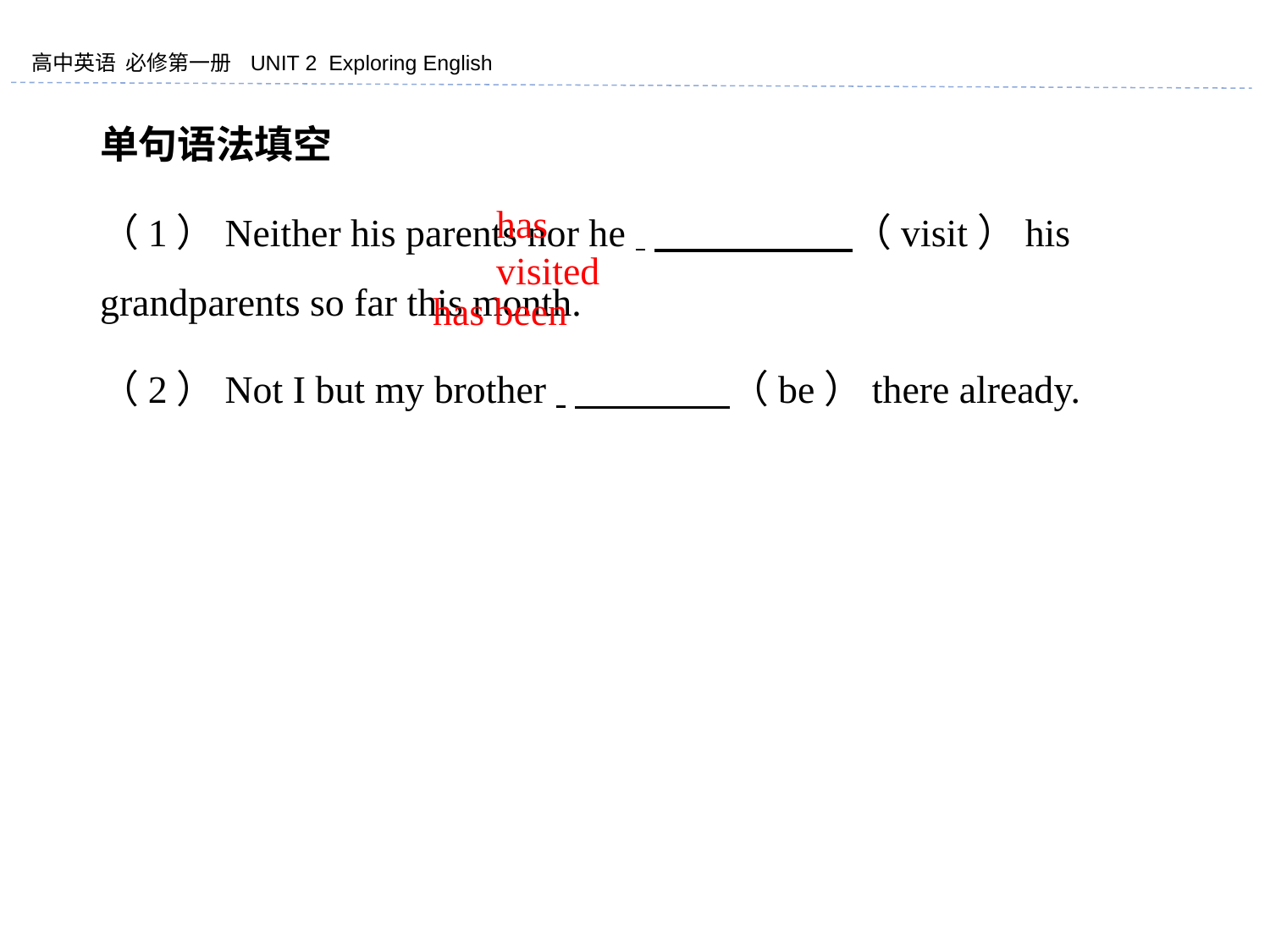

单句语法填空
（1）Neither his parents nor he  　　　　     （visit）his grandparents so far this month.
（2）Not I but my brother  　　　　（be）there already.

has visited
has been